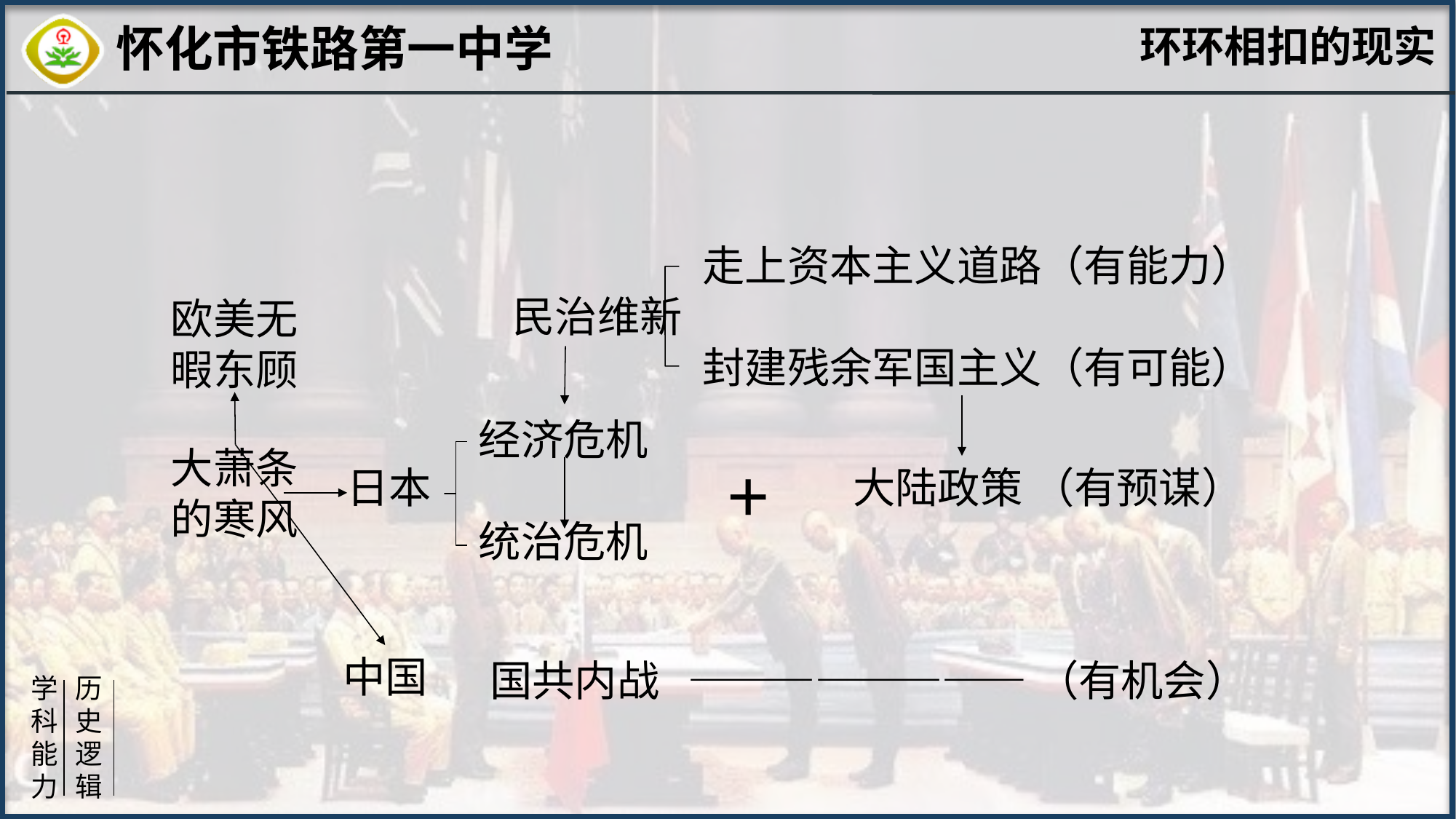

环环相扣的现实
                   走上资本主义道路（有能力）
民治维新
                   封建残余军国主义（有可能）

欧美无
暇东顾
经济危机

统治危机
大萧条
的寒风

+
大陆政策 （有预谋）
日本
中国
国共内战   ———————— （有机会）
学科能力
历史逻辑